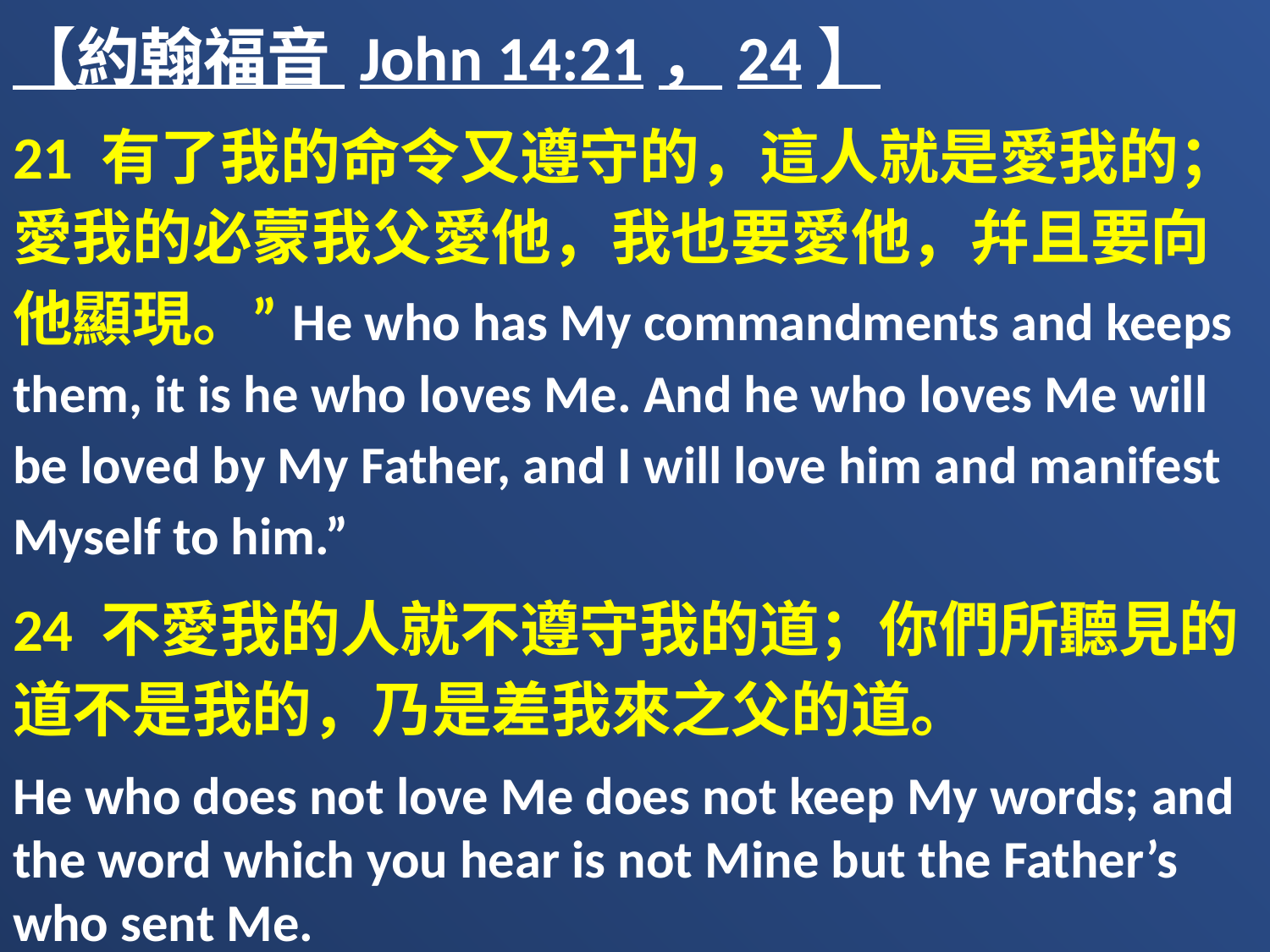

【約翰福音 John 14:21，24】
21 有了我的命令又遵守的，這人就是愛我的；愛我的必蒙我父愛他，我也要愛他，幷且要向他顯現。”He who has My commandments and keeps them, it is he who loves Me. And he who loves Me will be loved by My Father, and I will love him and manifest Myself to him.”
24 不愛我的人就不遵守我的道；你們所聽見的道不是我的，乃是差我來之父的道。
He who does not love Me does not keep My words; and the word which you hear is not Mine but the Father’s who sent Me.